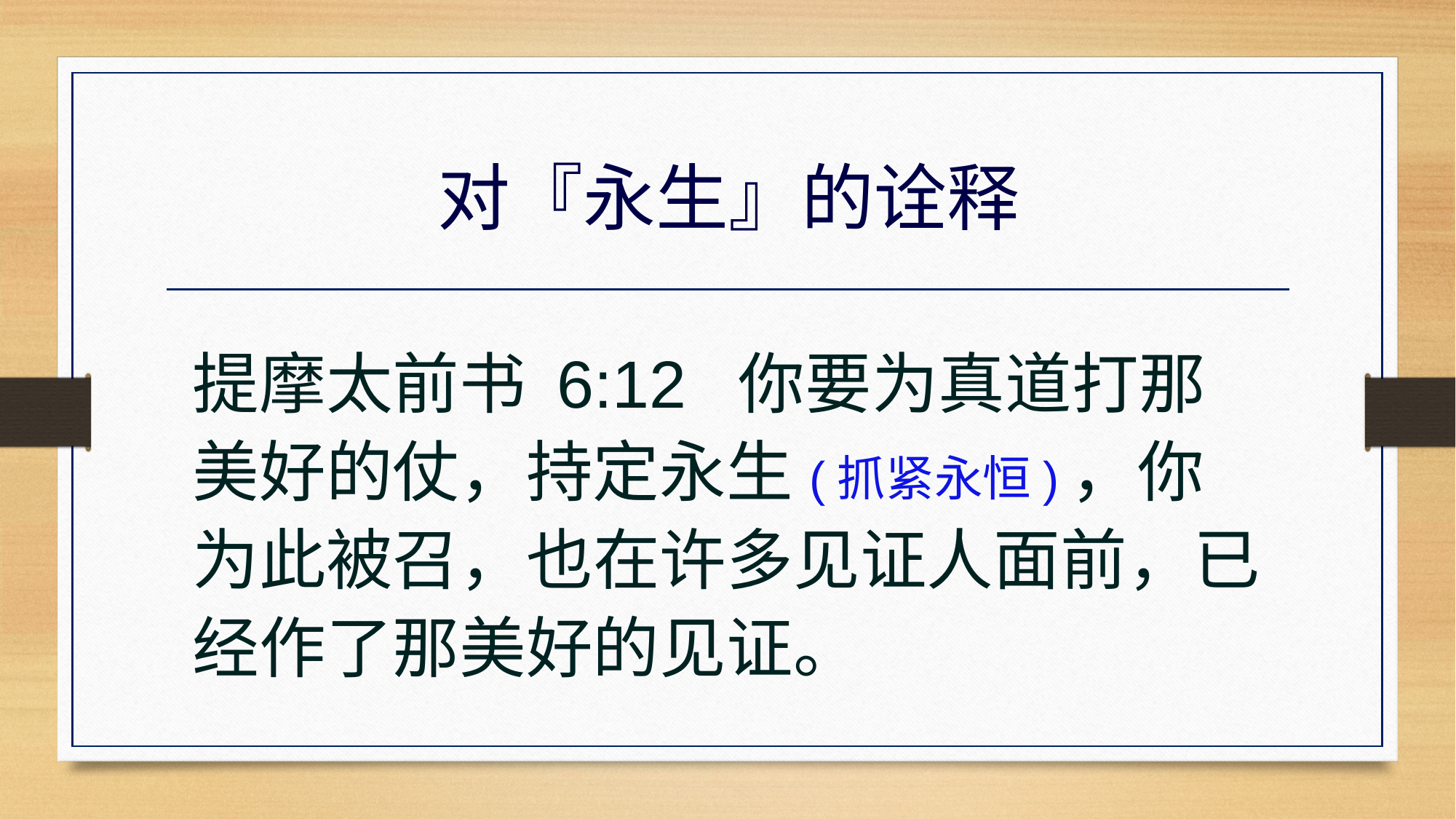

# 对『永生』的诠释
提摩太前书 6:12 	你要为真道打那美好的仗，持定永生(抓紧永恒)，你为此被召，也在许多见证人面前，已经作了那美好的见证。